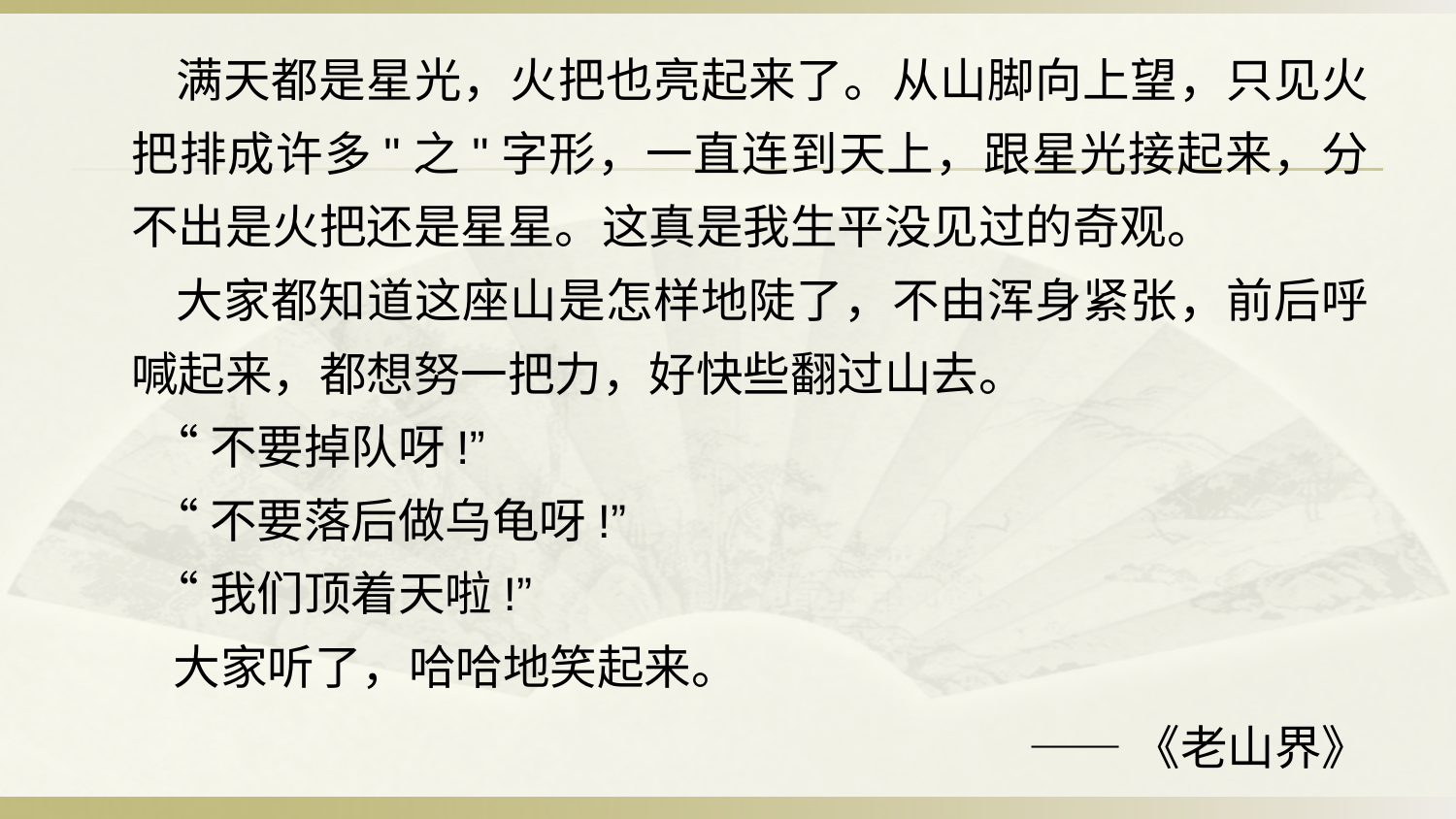

满天都是星光，火把也亮起来了。从山脚向上望，只见火把排成许多"之"字形，一直连到天上，跟星光接起来，分不出是火把还是星星。这真是我生平没见过的奇观。
   大家都知道这座山是怎样地陡了，不由浑身紧张，前后呼喊起来，都想努一把力，好快些翻过山去。
  “不要掉队呀!”
  “不要落后做乌龟呀!”
  “我们顶着天啦!”
   大家听了，哈哈地笑起来。
                                         ——《老山界》